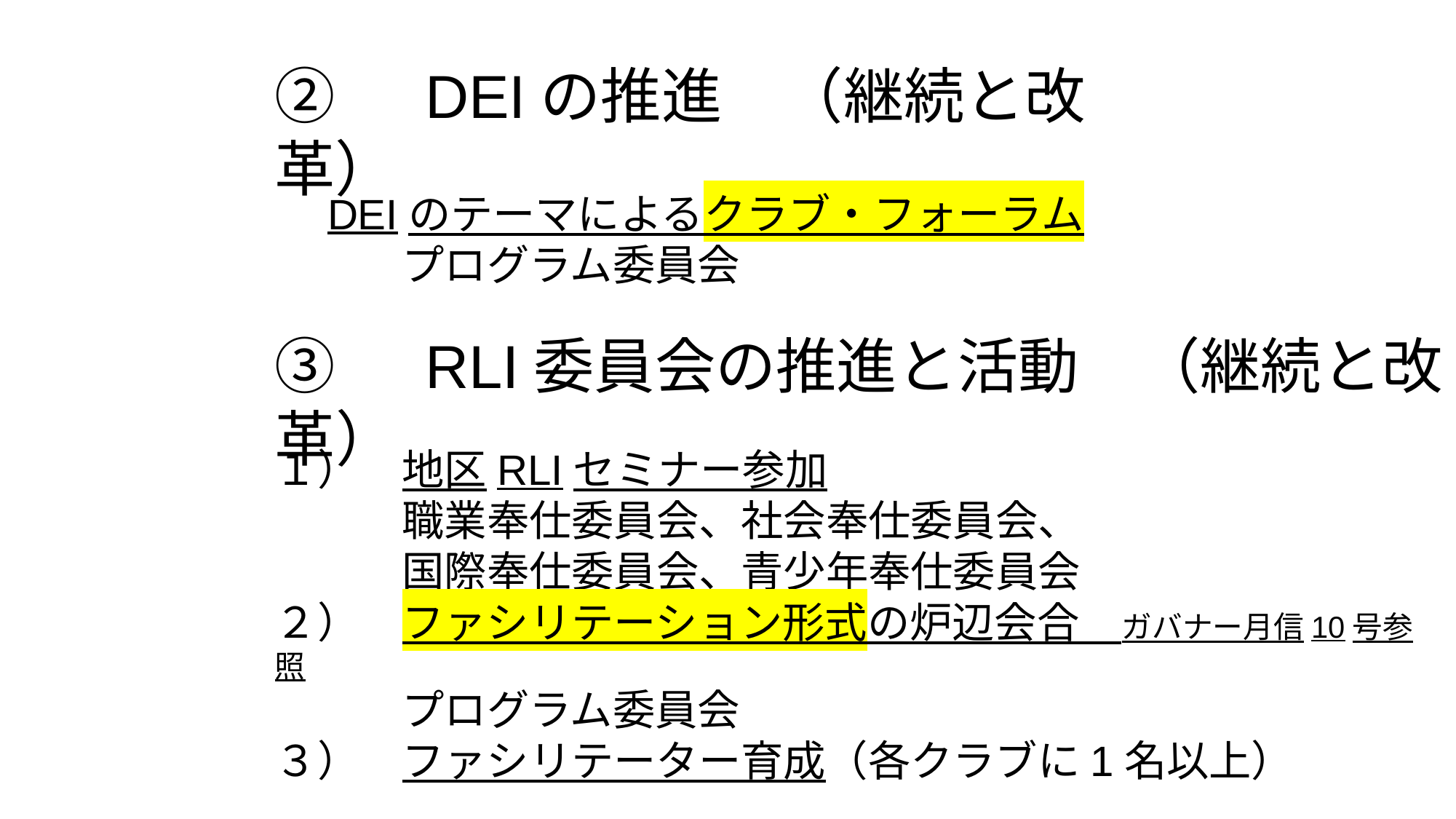

②　DEIの推進　（継続と改革）
　DEIのテーマによるクラブ・フォーラム
　　　プログラム委員会
③　RLI委員会の推進と活動　（継続と改革）
１）　地区RLIセミナー参加
　　　職業奉仕委員会、社会奉仕委員会、
　　　国際奉仕委員会、青少年奉仕委員会
２）　ファシリテーション形式の炉辺会合　ガバナー月信10号参照
　　　プログラム委員会
３）　ファシリテーター育成（各クラブに1名以上）